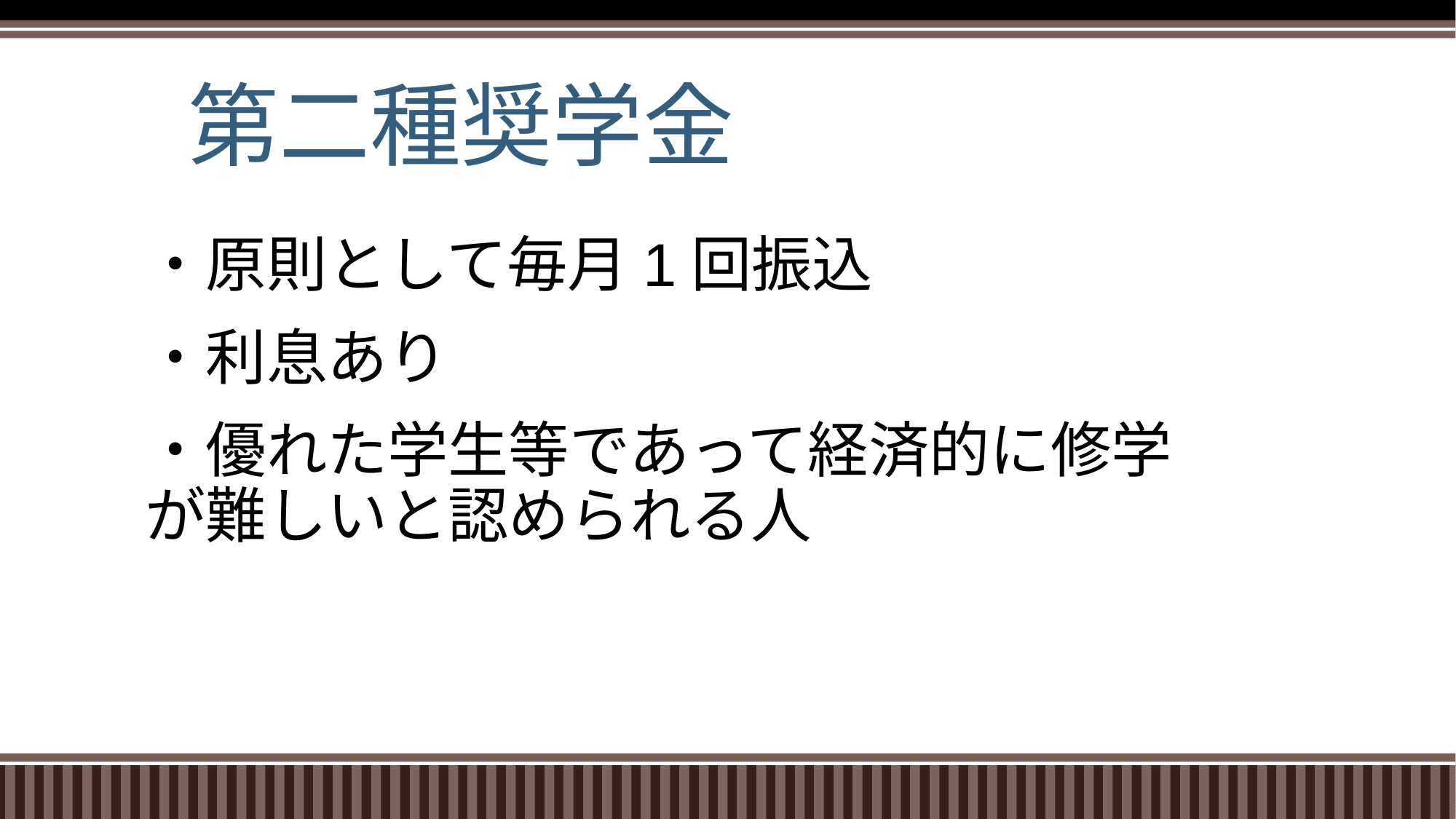

# 第二種奨学金
・原則として毎月1回振込
・利息あり
・優れた学生等であって経済的に修学が難しいと認められる人